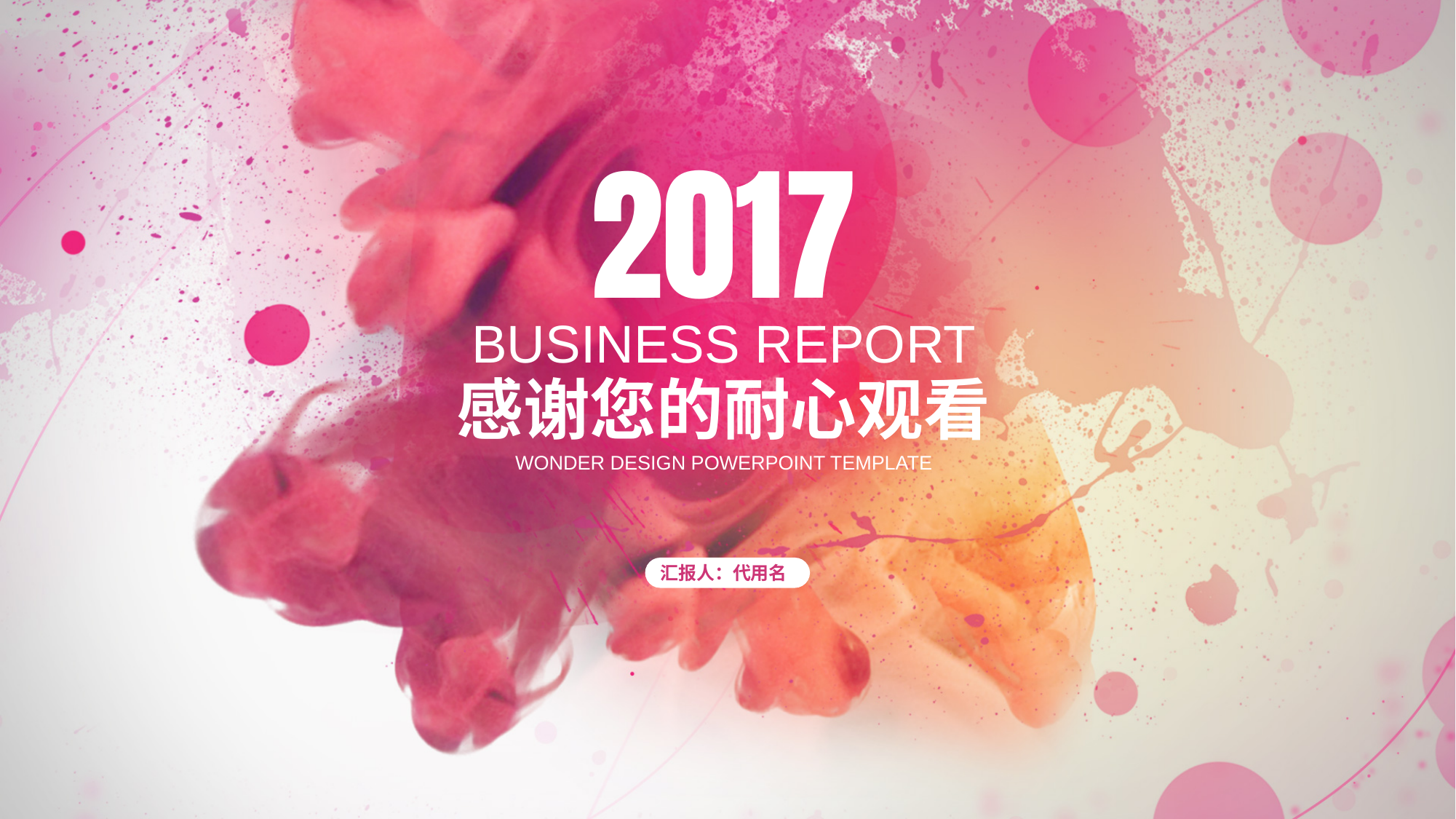

2017
BUSINESS REPORT
感谢您的耐心观看
WONDER DESIGN POWERPOINT TEMPLATE
汇报人：代用名